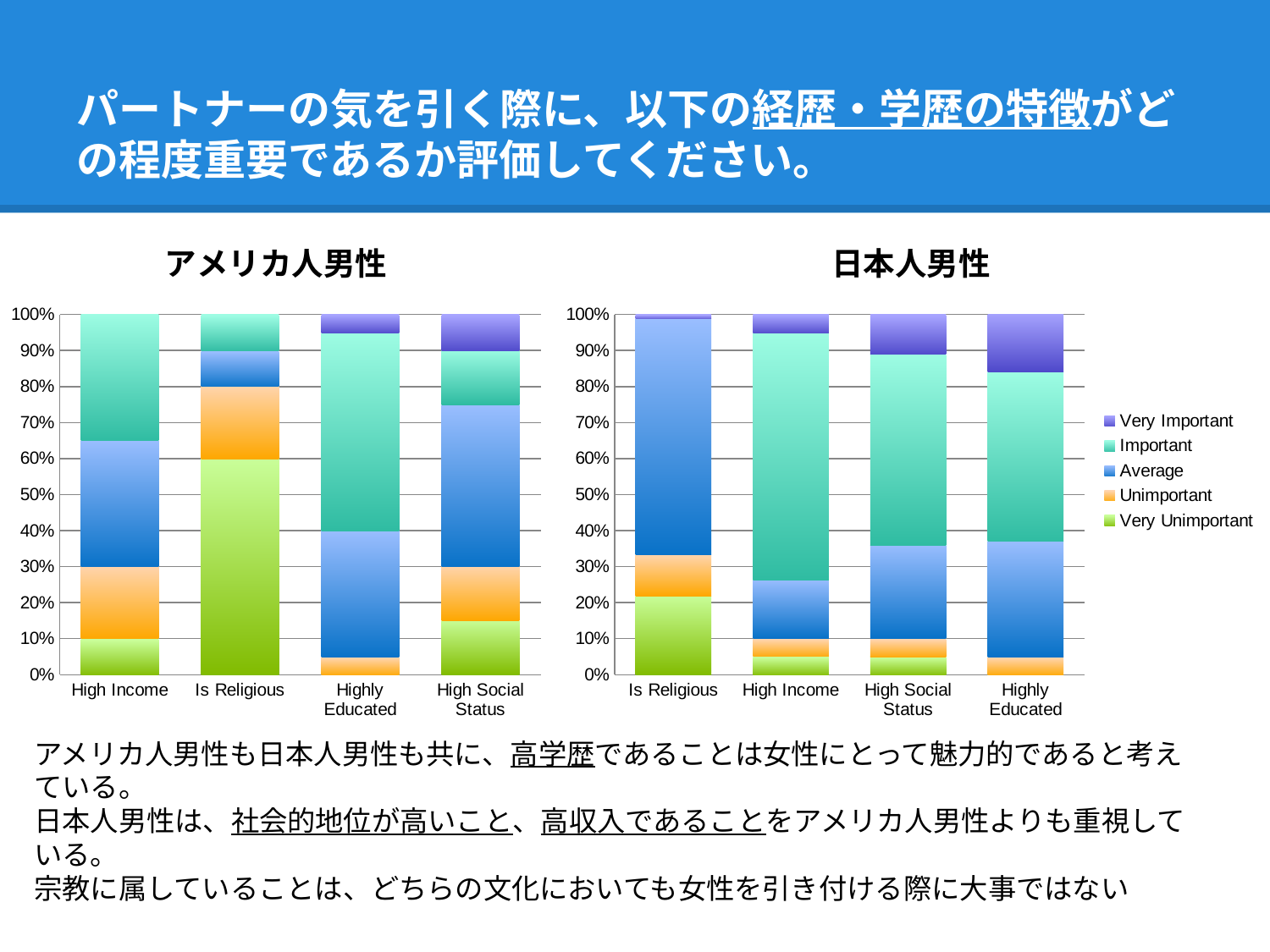

# パートナーの気を引く際に、以下の経歴・学歴の特徴がどの程度重要であるか評価してください。

### Chart: アメリカ人男性

| Category | Very Unimportant | Unimportant | Average | Important | Very Important |
|---|---|---|---|---|---|
| High Income | 10.0 | 20.0 | 35.0 | 35.0 | 0.0 |
| Is Religious | 60.0 | 20.0 | 10.0 | 10.0 | 0.0 |
| Highly Educated | 0.0 | 5.0 | 35.0 | 55.0 | 5.0 |
| High Social Status | 15.0 | 15.0 | 45.0 | 15.0 | 10.0 |

### Chart: 日本人男性

| Category | Very Unimportant | Unimportant | Average | Important | Very Important |
|---|---|---|---|---|---|
| Is Religious | 21.0 | 11.0 | 63.0 | 0.0 | 1.0 |
| High Income | 5.0 | 5.0 | 16.0 | 68.0 | 5.0 |
| High Social Status | 5.0 | 5.0 | 26.0 | 53.0 | 11.0 |
| Highly Educated | 0.0 | 5.0 | 32.0 | 47.0 | 16.0 |
アメリカ人男性も日本人男性も共に、高学歴であることは女性にとって魅力的であると考えている。
日本人男性は、社会的地位が高いこと、高収入であることをアメリカ人男性よりも重視している。
宗教に属していることは、どちらの文化においても女性を引き付ける際に大事ではない